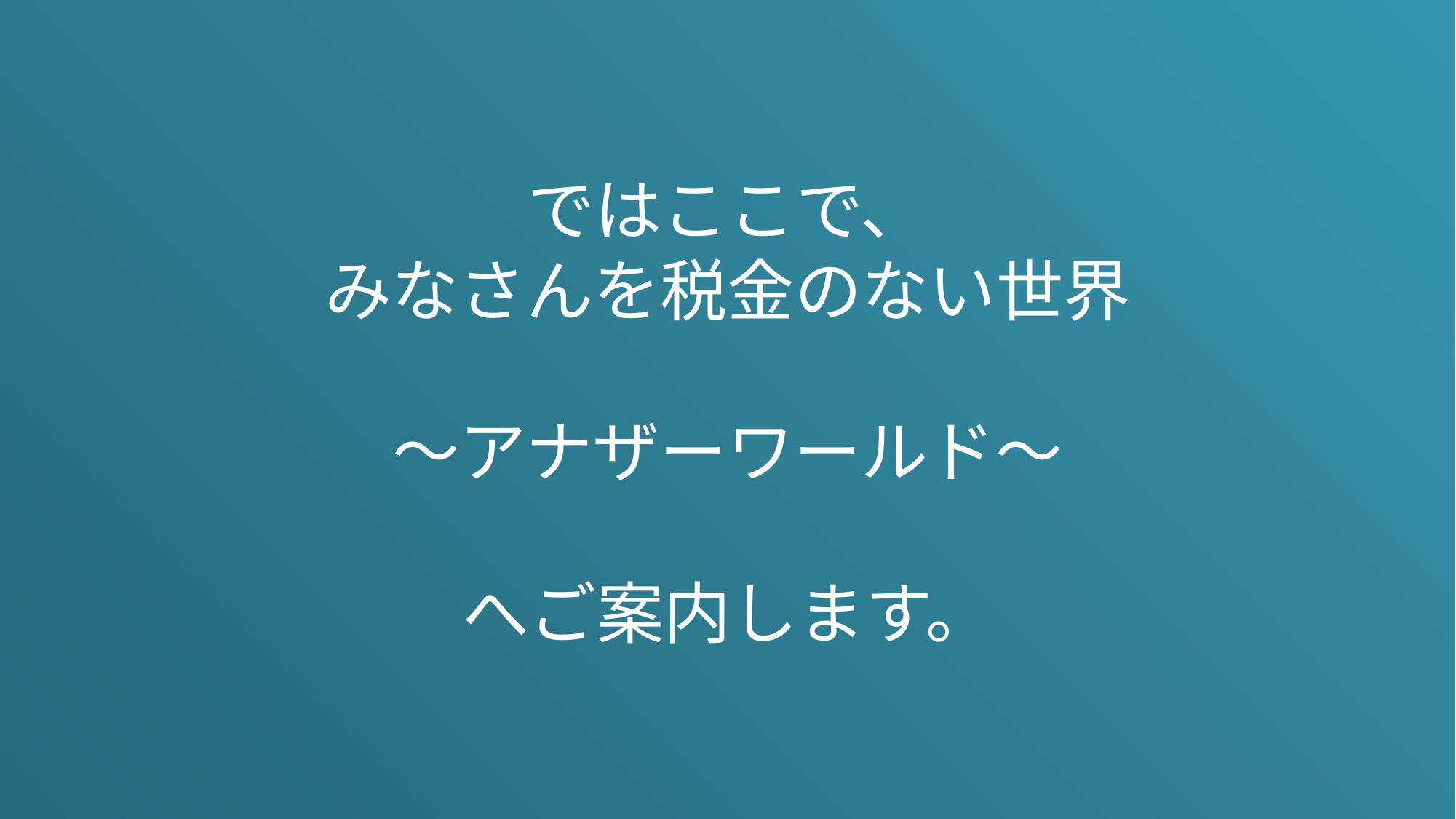

ではここで、
みなさんを税金のない世界

～アナザーワールド～

へご案内します。